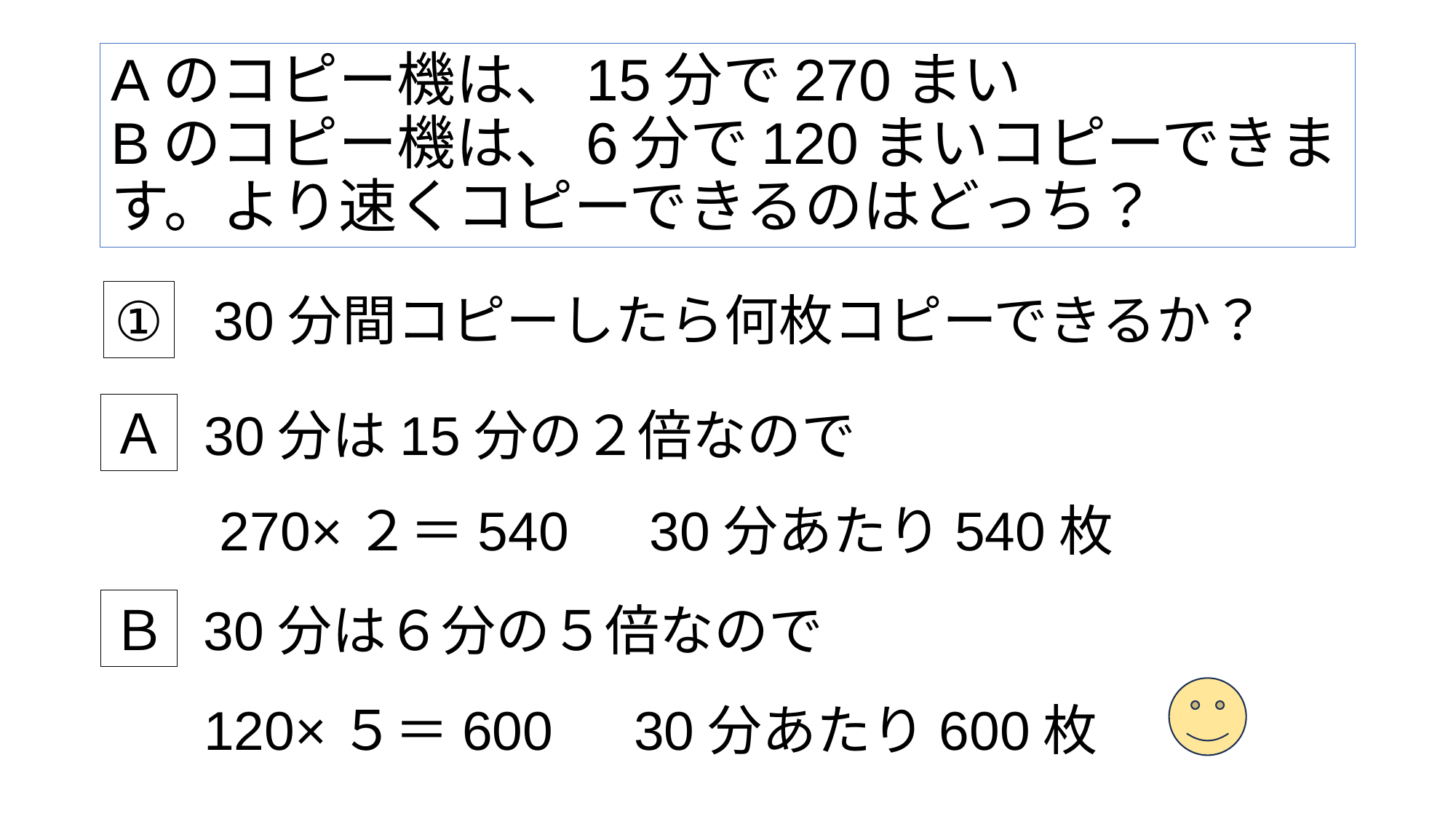

# Aのコピー機は、15分で270まい Bのコピー機は、6分で120まいコピーできます。より速くコピーできるのはどっち？
30分間コピーしたら何枚コピーできるか？
①
Ａ
30分は15分の２倍なので
270×２＝540　30分あたり540枚
Ｂ
30分は６分の５倍なので

120×５＝600　30分あたり600枚